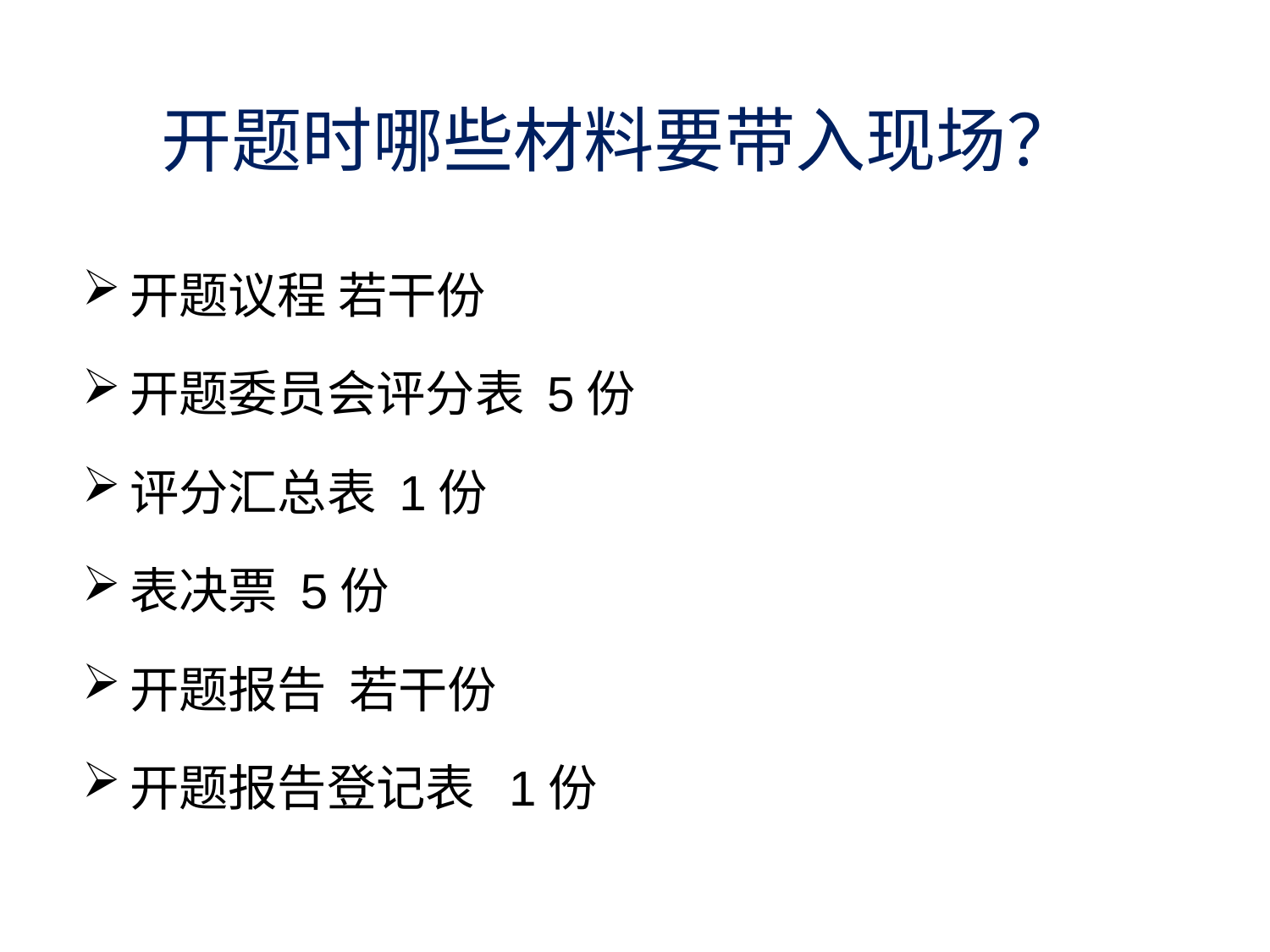

开题时哪些材料要带入现场？
开题议程 若干份
开题委员会评分表 5份
评分汇总表 1份
表决票 5份
开题报告  若干份
开题报告登记表  1份